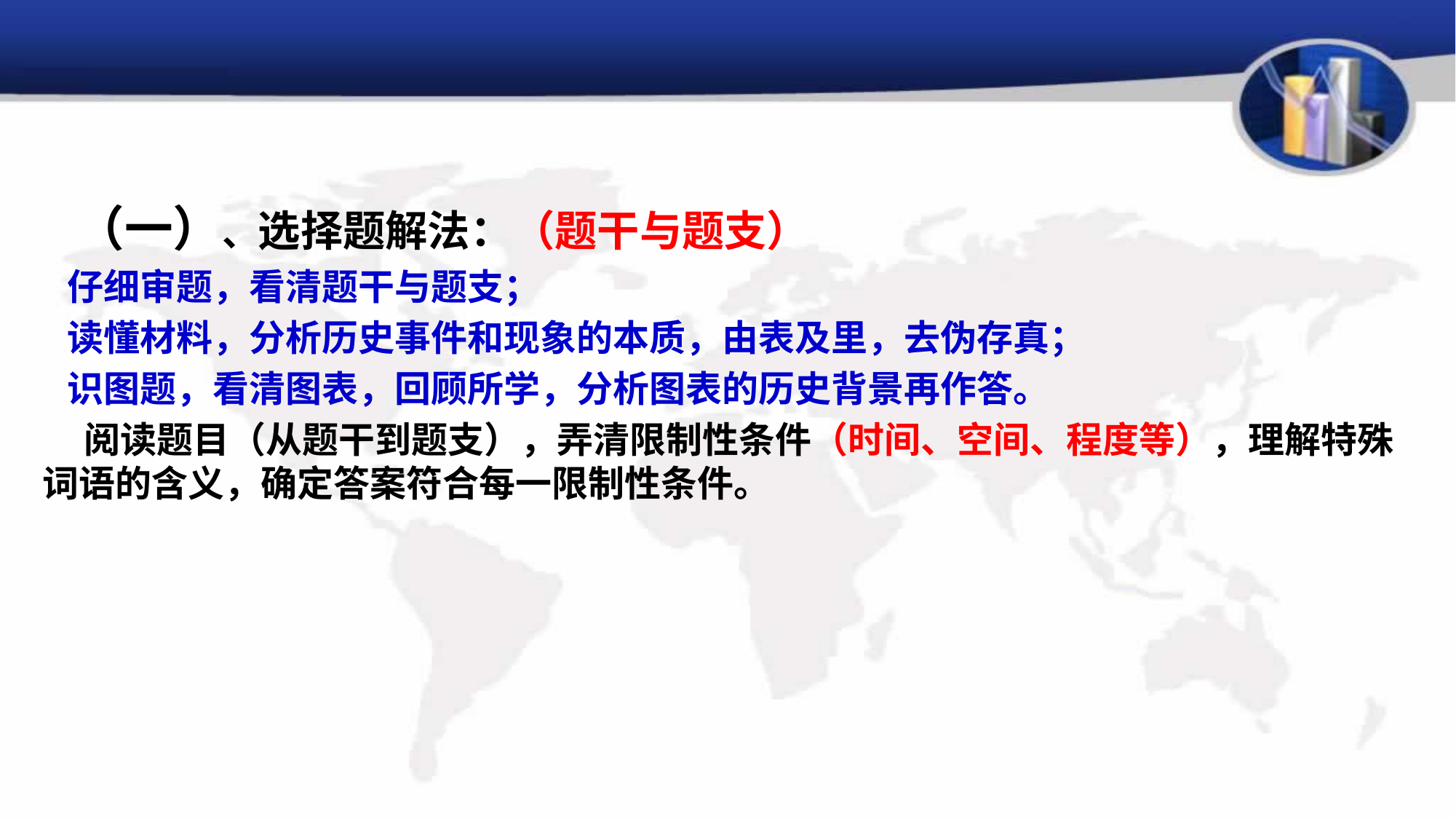

（一）、选择题解法：（题干与题支）
  仔细审题，看清题干与题支；
  读懂材料，分析历史事件和现象的本质，由表及里，去伪存真；
  识图题，看清图表，回顾所学，分析图表的历史背景再作答。
    阅读题目（从题干到题支），弄清限制性条件（时间、空间、程度等），理解特殊词语的含义，确定答案符合每一限制性条件。